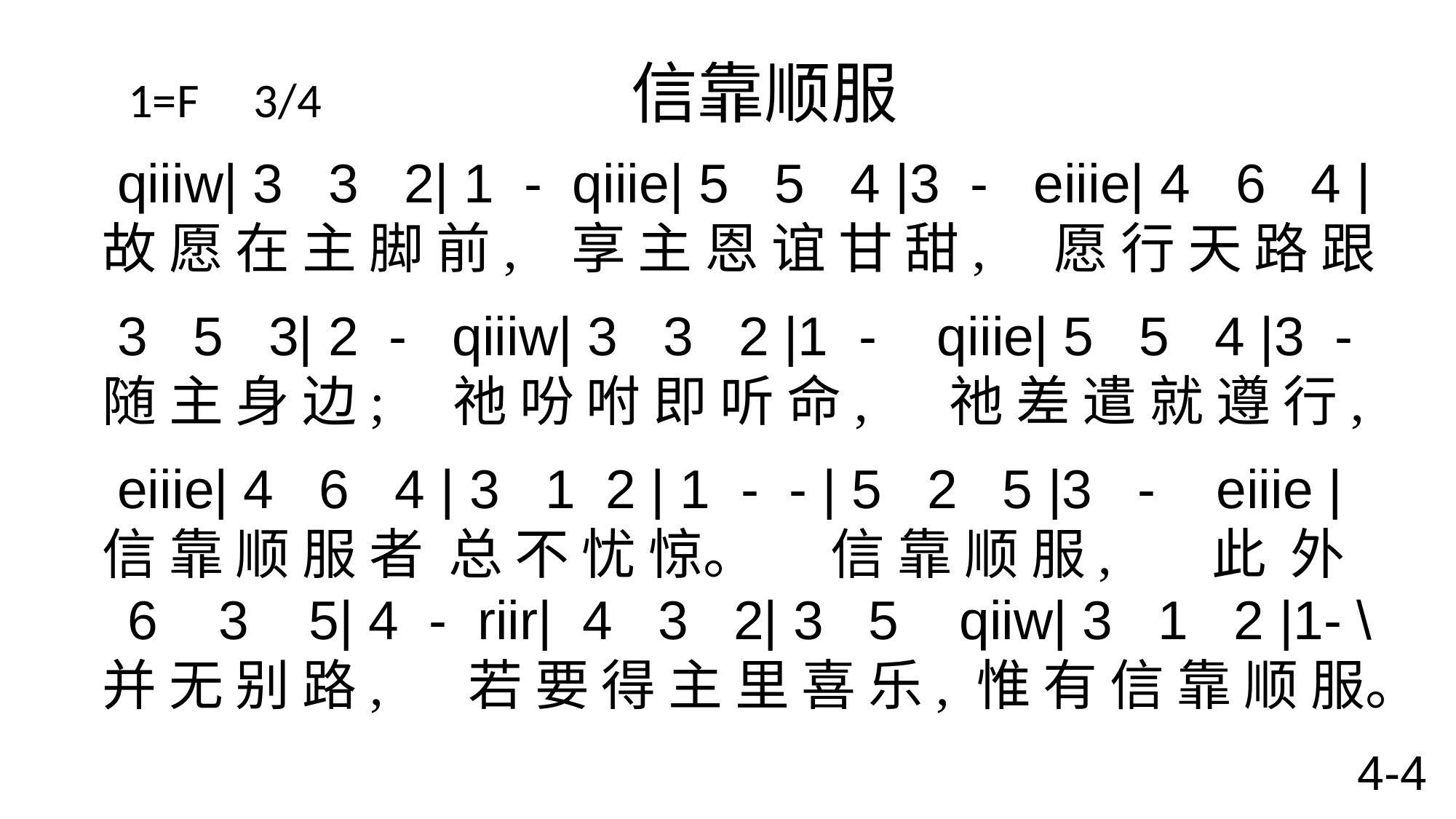

1=F     3/4                           信靠顺服
 qiiiw| 3   3   2| 1  -  qiiie| 5   5   4 |3  -   eiiie| 4   6   4 |
故 愿 在 主 脚 前,   享 主 恩 谊 甘 甜,    愿 行 天 路 跟
 3   5   3| 2  -   qiiiw| 3   3   2 |1  -    qiiie| 5   5   4 |3  -
随 主 身 边;    祂 吩 咐 即 听 命,     祂 差 遣 就 遵 行,
 eiiie| 4   6   4 | 3   1  2 | 1  -  - | 5   2   5 |3   -    eiiie |
信 靠 顺 服 者  总 不 忧 惊。      信 靠 顺 服,      此  外
 6    3    5| 4  -  riir|  4   3   2| 3   5    qiiw| 3   1   2 |1- \
并 无 别 路,     若 要 得 主 里 喜 乐, 惟 有 信 靠 顺 服。
4-4